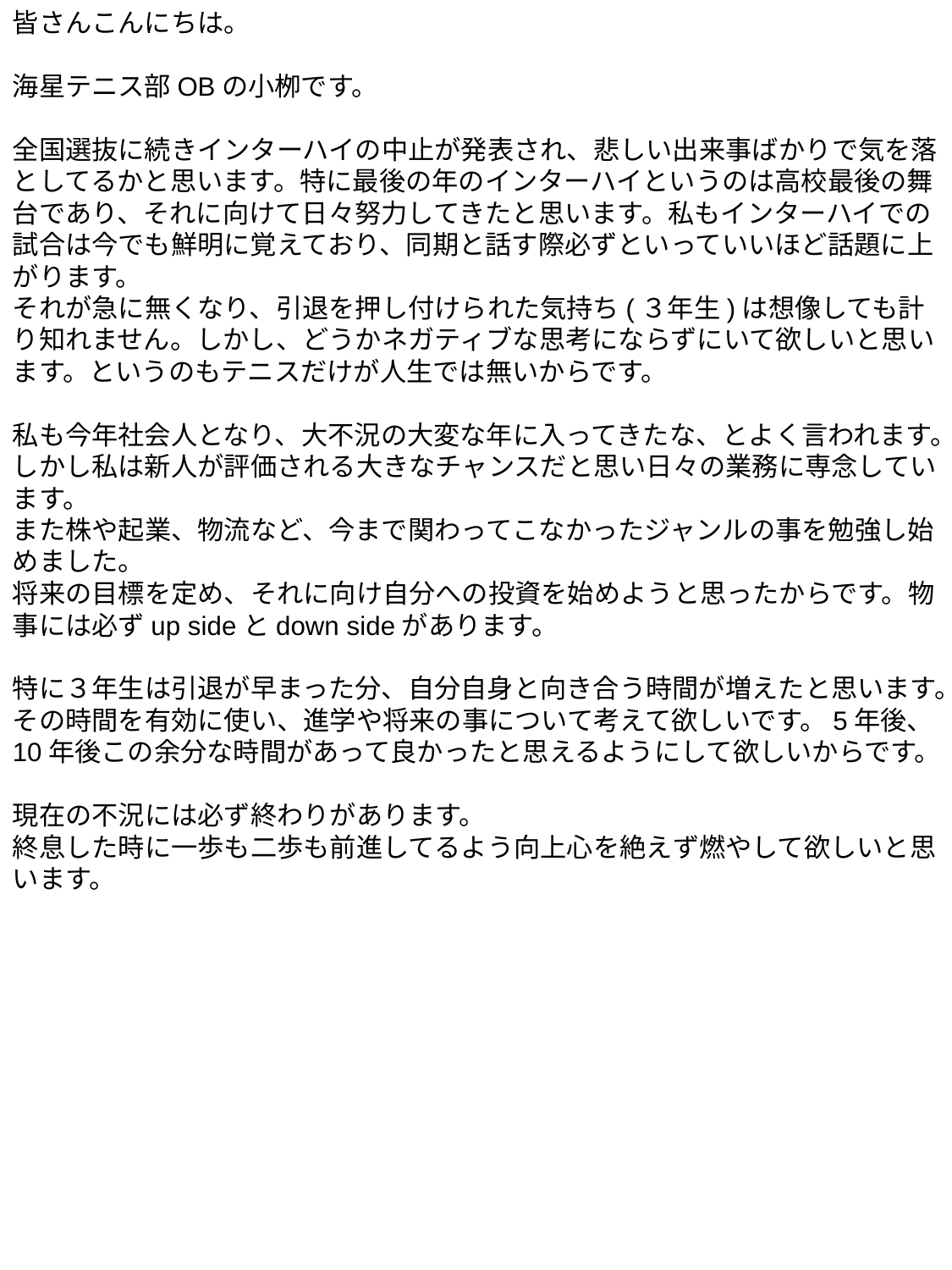

皆さんこんにちは。

海星テニス部OBの小栁です。

全国選抜に続きインターハイの中止が発表され、悲しい出来事ばかりで気を落としてるかと思います。特に最後の年のインターハイというのは高校最後の舞台であり、それに向けて日々努力してきたと思います。私もインターハイでの試合は今でも鮮明に覚えており、同期と話す際必ずといっていいほど話題に上がります。
それが急に無くなり、引退を押し付けられた気持ち(３年生)は想像しても計り知れません。しかし、どうかネガティブな思考にならずにいて欲しいと思います。というのもテニスだけが人生では無いからです。

私も今年社会人となり、大不況の大変な年に入ってきたな、とよく言われます。しかし私は新人が評価される大きなチャンスだと思い日々の業務に専念しています。
また株や起業、物流など、今まで関わってこなかったジャンルの事を勉強し始めました。
将来の目標を定め、それに向け自分への投資を始めようと思ったからです。物事には必ずup sideとdown sideがあります。

特に３年生は引退が早まった分、自分自身と向き合う時間が増えたと思います。
その時間を有効に使い、進学や将来の事について考えて欲しいです。5年後、10年後この余分な時間があって良かったと思えるようにして欲しいからです。

現在の不況には必ず終わりがあります。
終息した時に一歩も二歩も前進してるよう向上心を絶えず燃やして欲しいと思います。